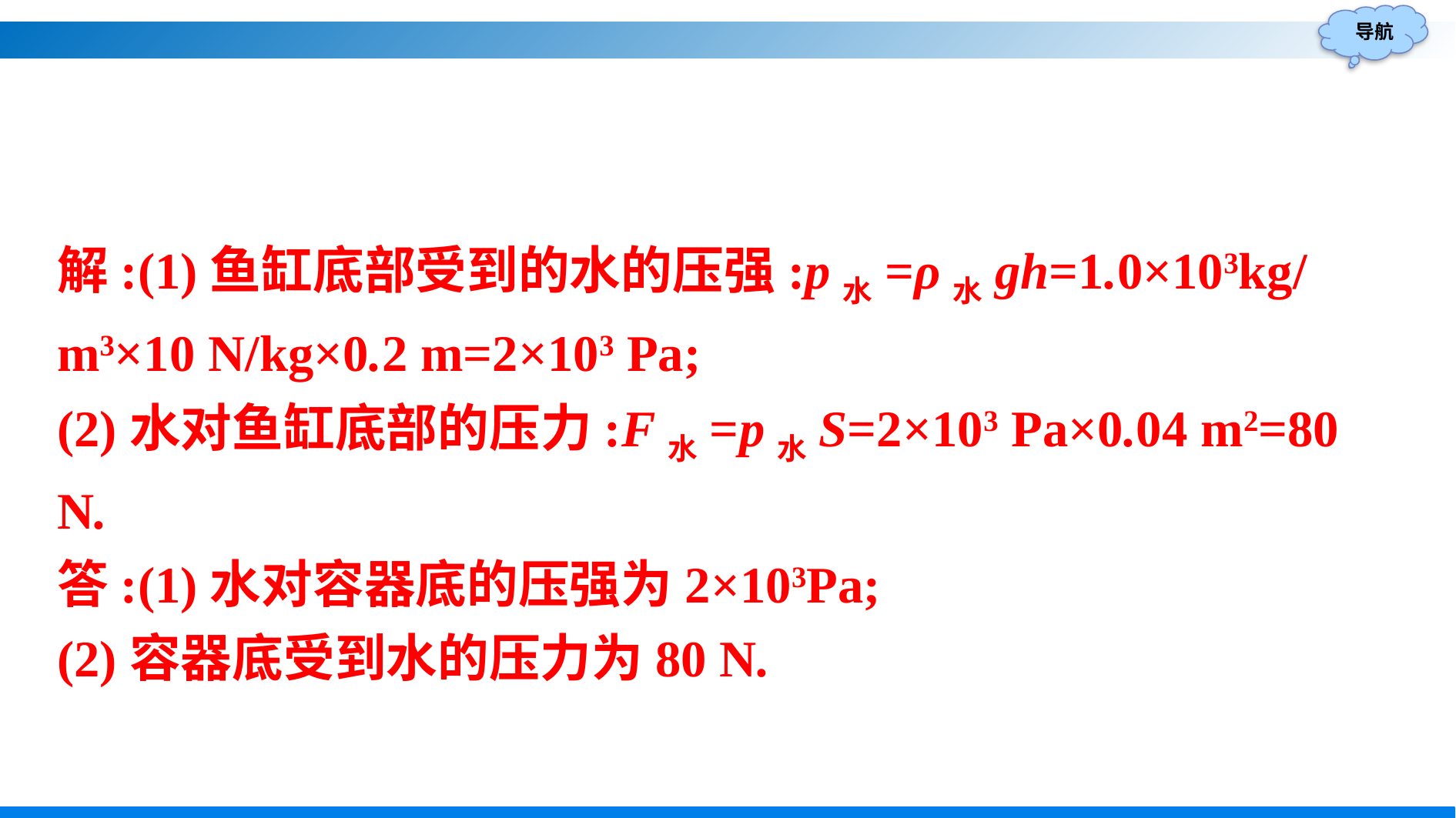

解:(1)鱼缸底部受到的水的压强:p水=ρ水gh=1.0×103kg/m3×10 N/kg×0.2 m=2×103 Pa;
(2)水对鱼缸底部的压力:F水=p水S=2×103 Pa×0.04 m2=80 N.
答:(1)水对容器底的压强为2×103Pa;
(2)容器底受到水的压力为80 N.